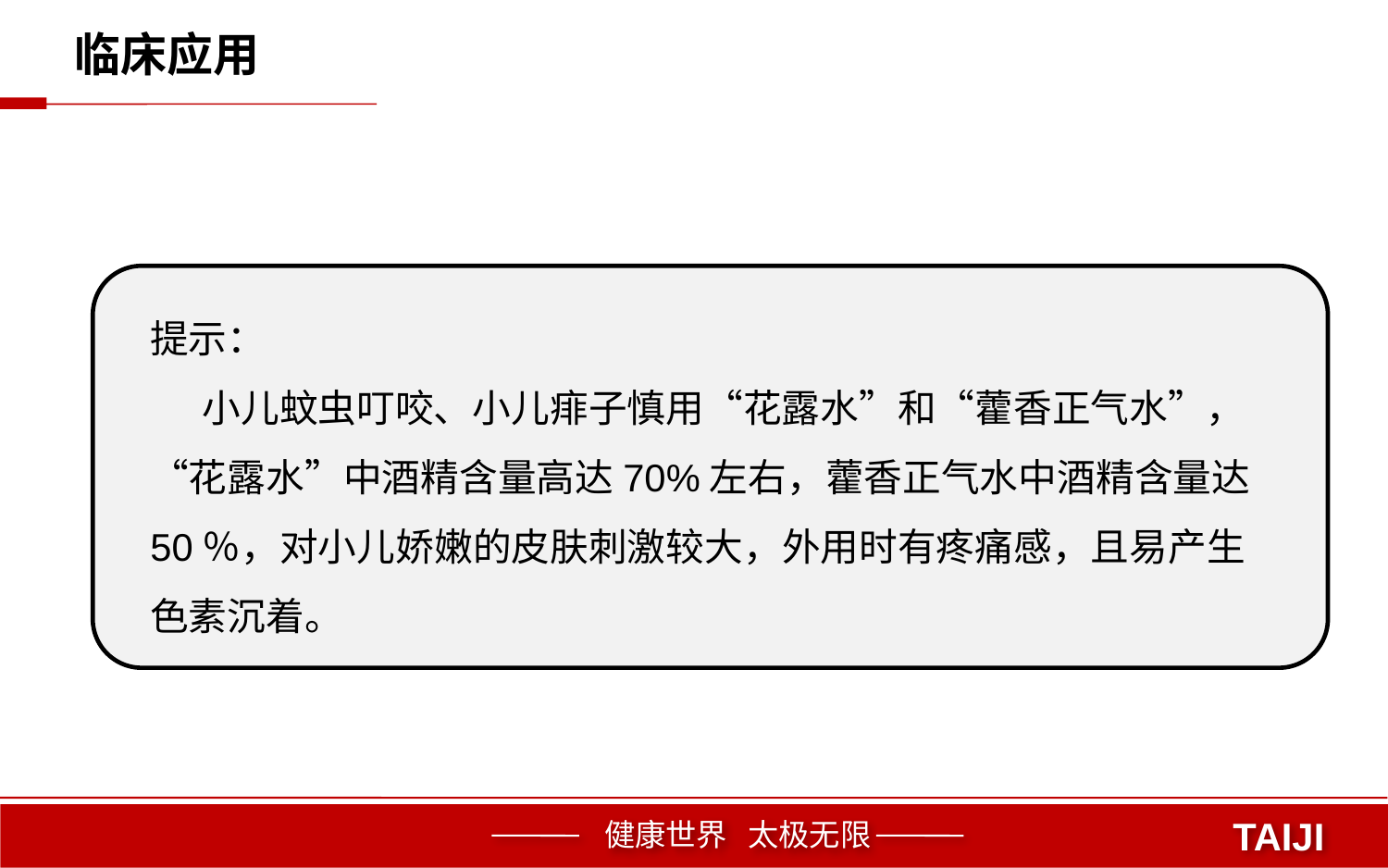

临床应用

提示：
     小儿蚊虫叮咬、小儿痱子慎用“花露水”和“藿香正气水”， “花露水”中酒精含量高达70%左右，藿香正气水中酒精含量达50％，对小儿娇嫩的皮肤刺激较大，外用时有疼痛感，且易产生色素沉着。